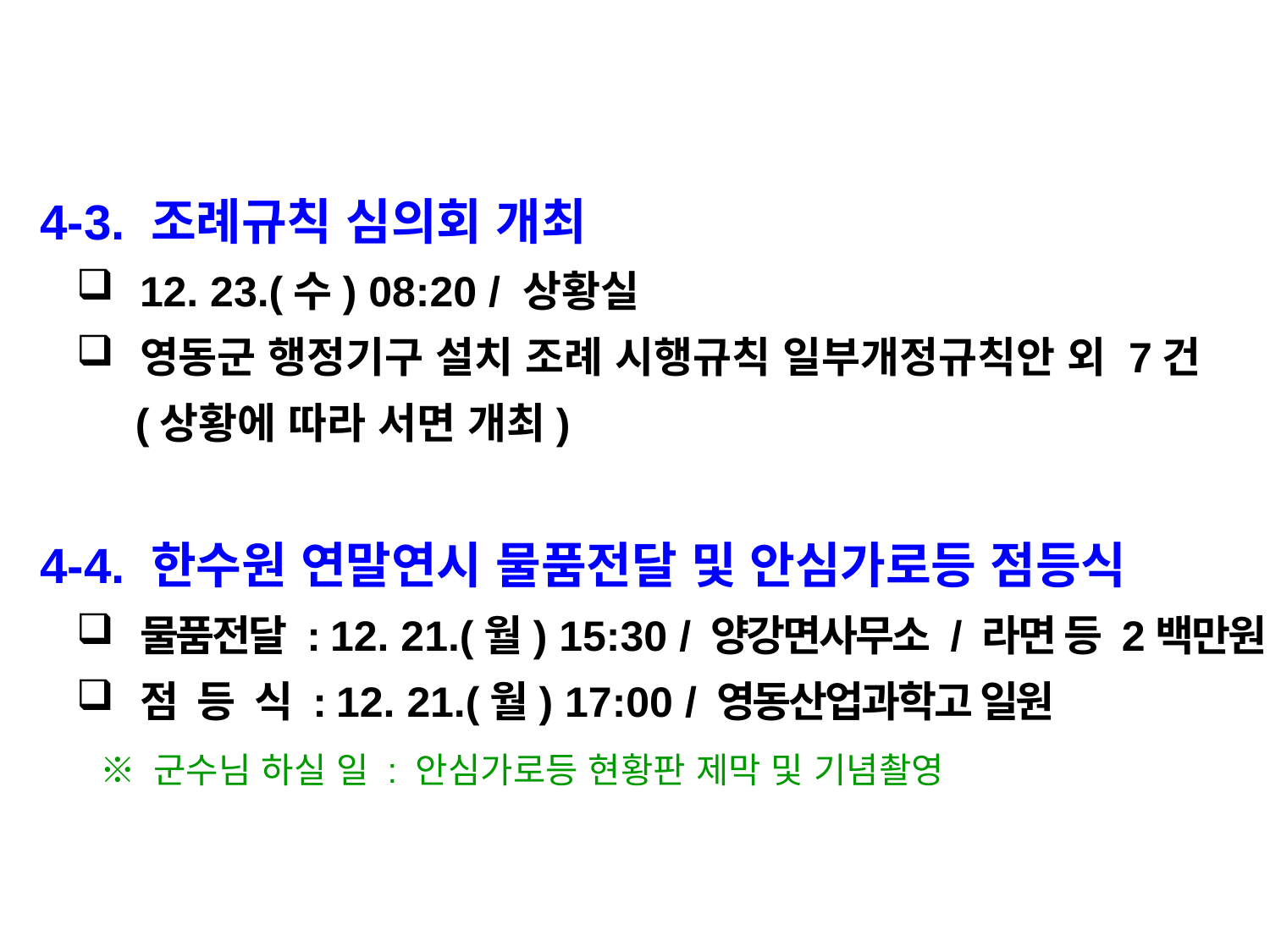

4-3. 조례규칙 심의회 개최
12. 23.(수) 08:20 / 상황실
영동군 행정기구 설치 조례 시행규칙 일부개정규칙안 외 7건
     (상황에 따라 서면 개최)
  4-4. 한수원 연말연시 물품전달 및 안심가로등 점등식
물품전달 : 12. 21.(월) 15:30 / 양강면사무소 / 라면 등 2백만원
점   등   식 : 12. 21.(월) 17:00 / 영동산업과학고 일원
  ※ 군수님 하실 일 : 안심가로등 현황판 제막 및 기념촬영